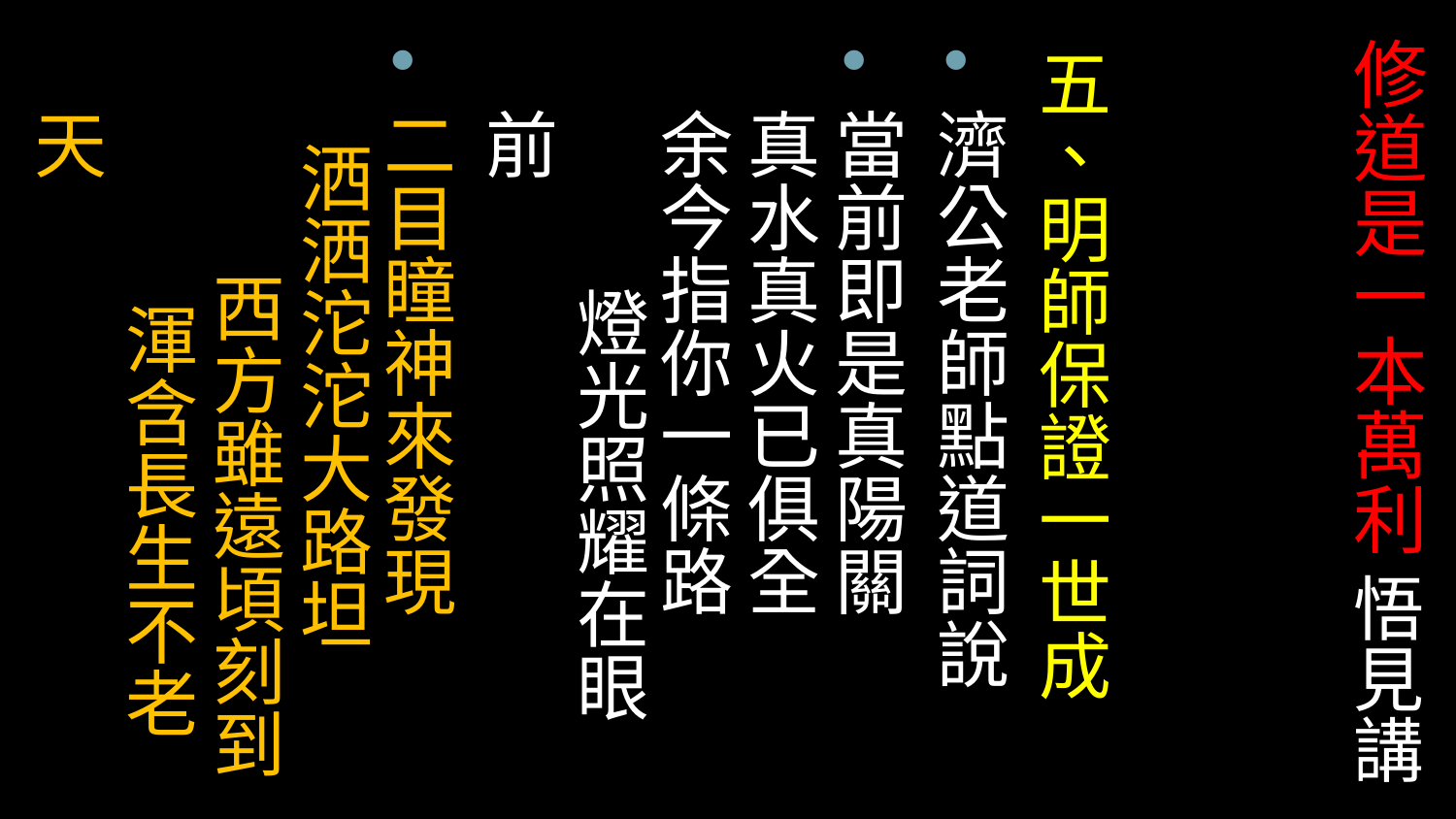

五、明師保證一世成
濟公老師點道詞說
當前即是真陽關          真水真火已俱全           余今指你一條路                      燈光照耀在眼前
二目瞳神來發現             洒洒沱沱大路坦                   西方雖遠頃刻到             渾含長生不老天
# 修道是一本萬利 悟見講